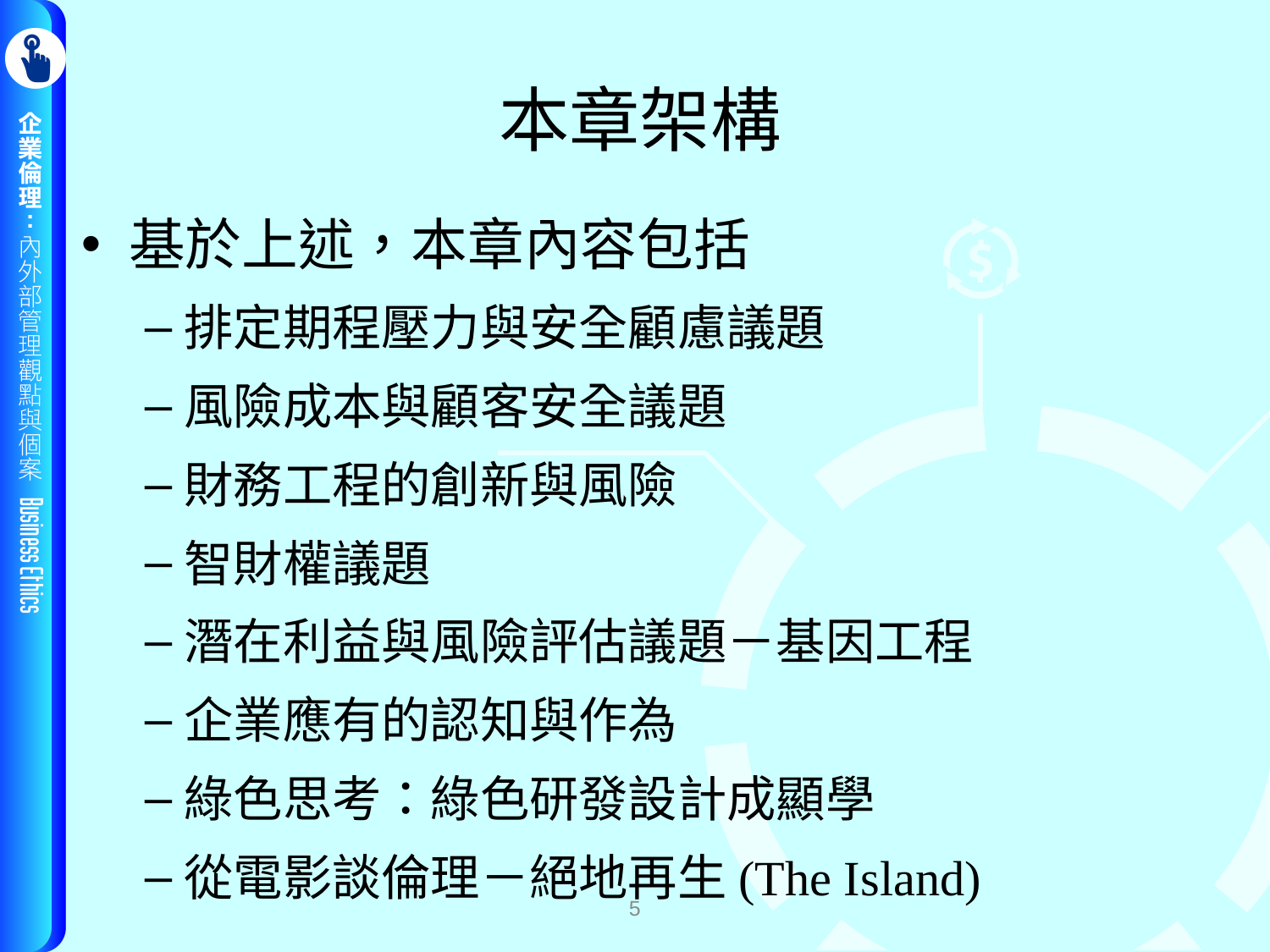

# 本章架構
基於上述，本章內容包括
排定期程壓力與安全顧慮議題
風險成本與顧客安全議題
財務工程的創新與風險
智財權議題
潛在利益與風險評估議題－基因工程
企業應有的認知與作為
綠色思考：綠色研發設計成顯學
從電影談倫理－絕地再生(The Island)
5